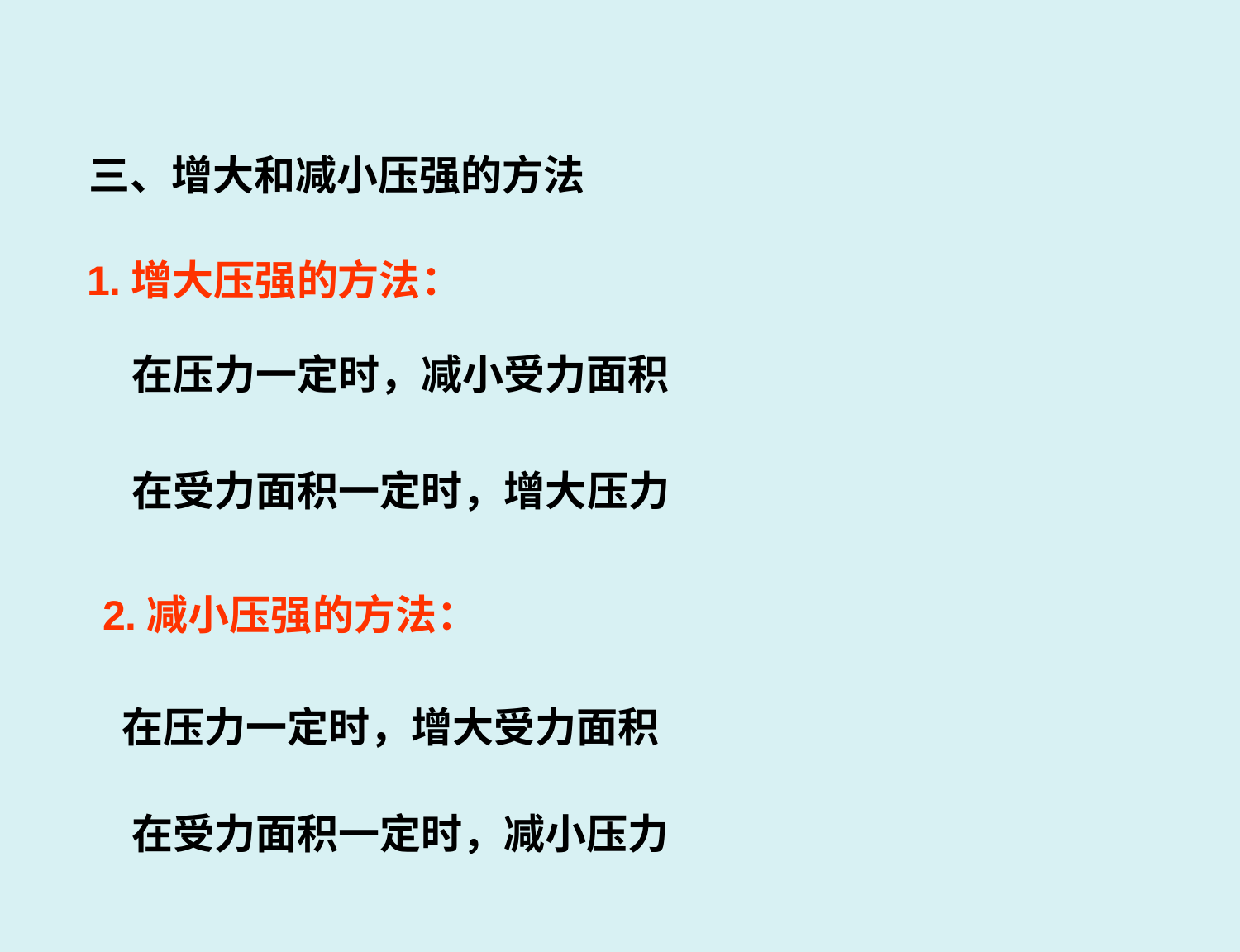

三、增大和减小压强的方法
1.增大压强的方法：
在压力一定时，减小受力面积
在受力面积一定时，增大压力
2.减小压强的方法：
在压力一定时，增大受力面积
在受力面积一定时，减小压力